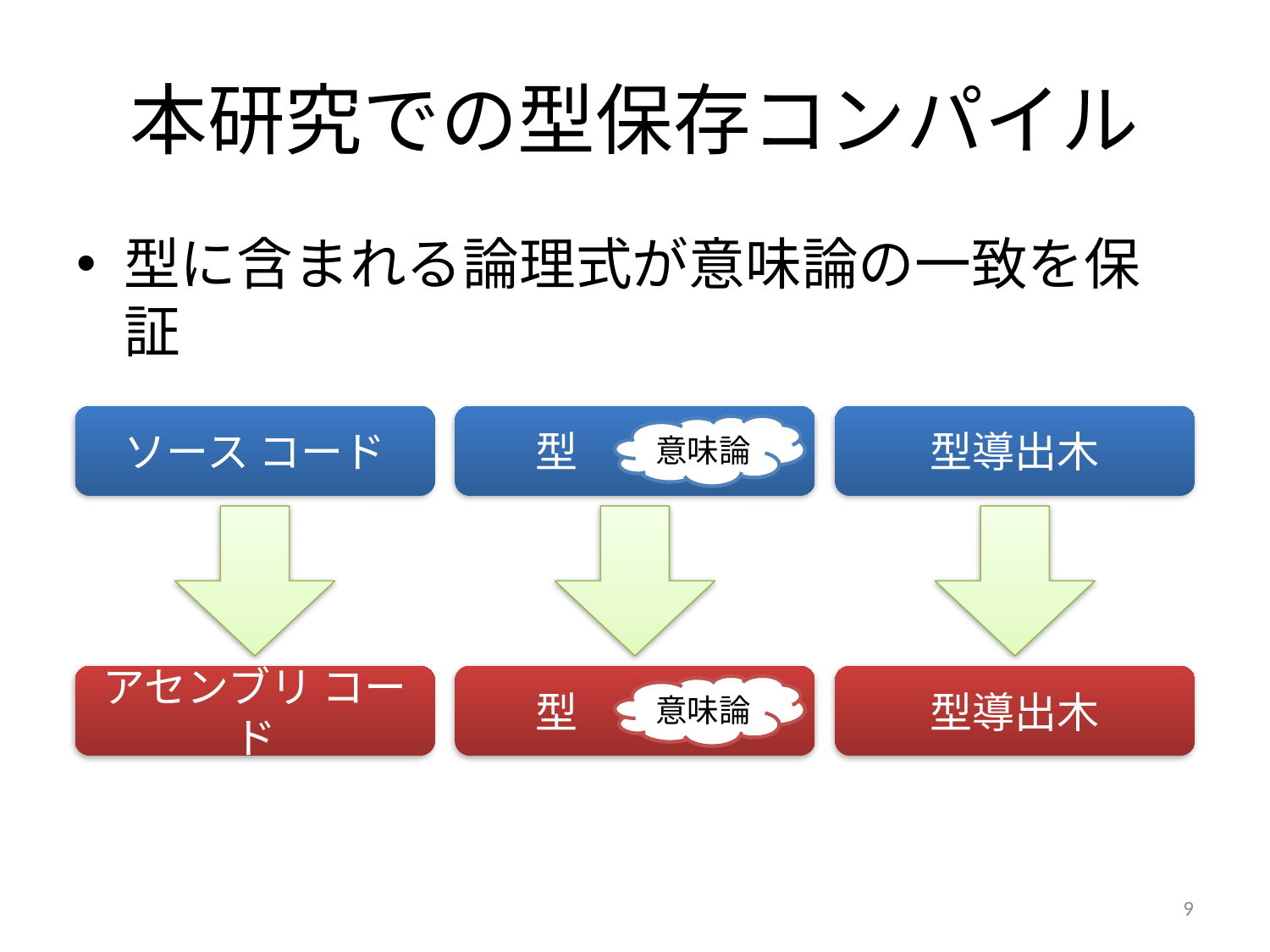

# 本研究での型保存コンパイル
型に含まれる論理式が意味論の一致を保証
ソース コード
型
型導出木
意味論

アセンブリ コード
型
型導出木
意味論
9